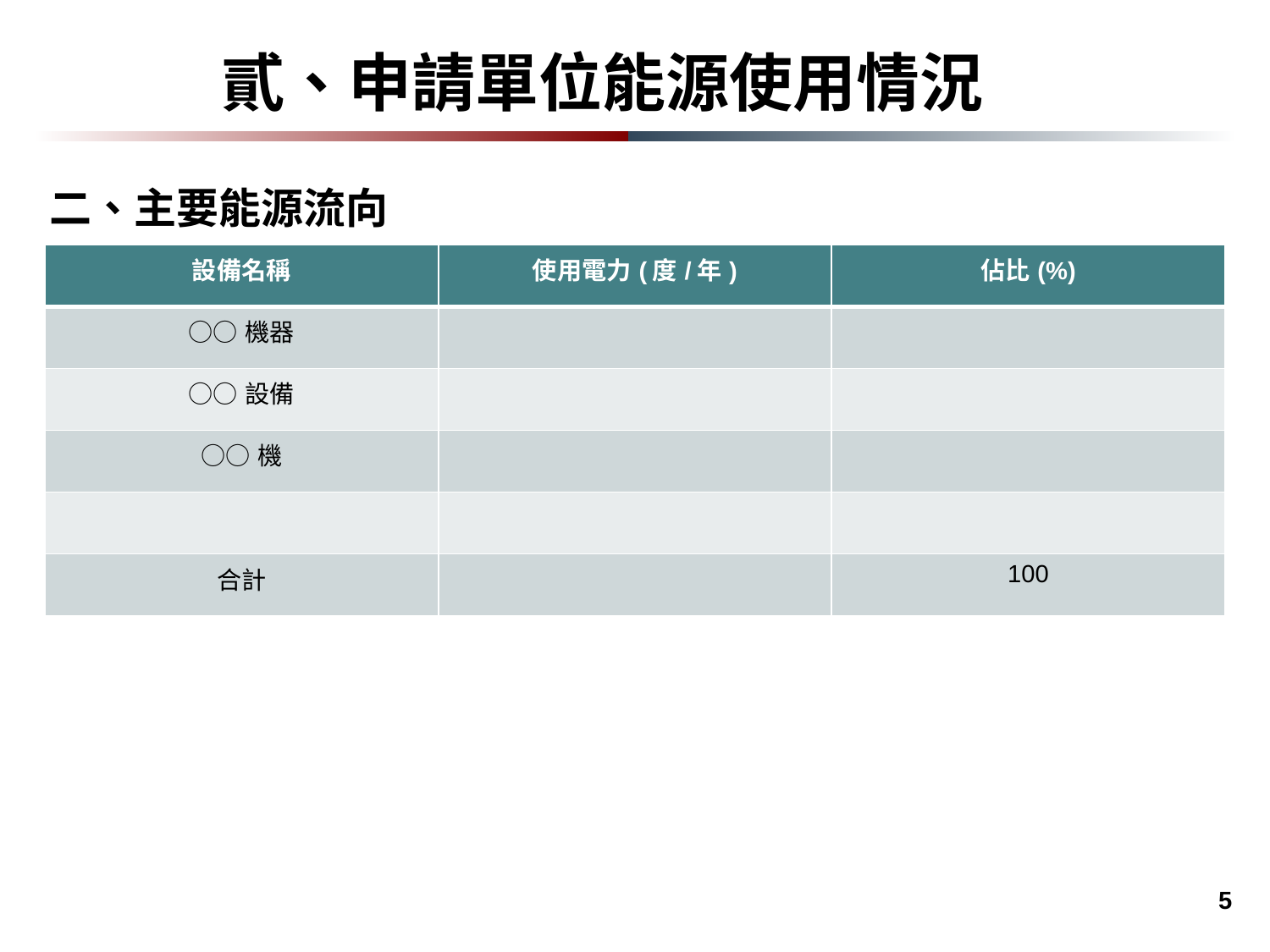

貳、申請單位能源使用情況
二、主要能源流向
| 設備名稱 | 使用電力(度/年) | 佔比(%) |
| --- | --- | --- |
| ○○機器 |  |  |
| ○○設備 |  |  |
| ○○機 |  |  |
|  |  |  |
| 合計 |  | 100 |
 5